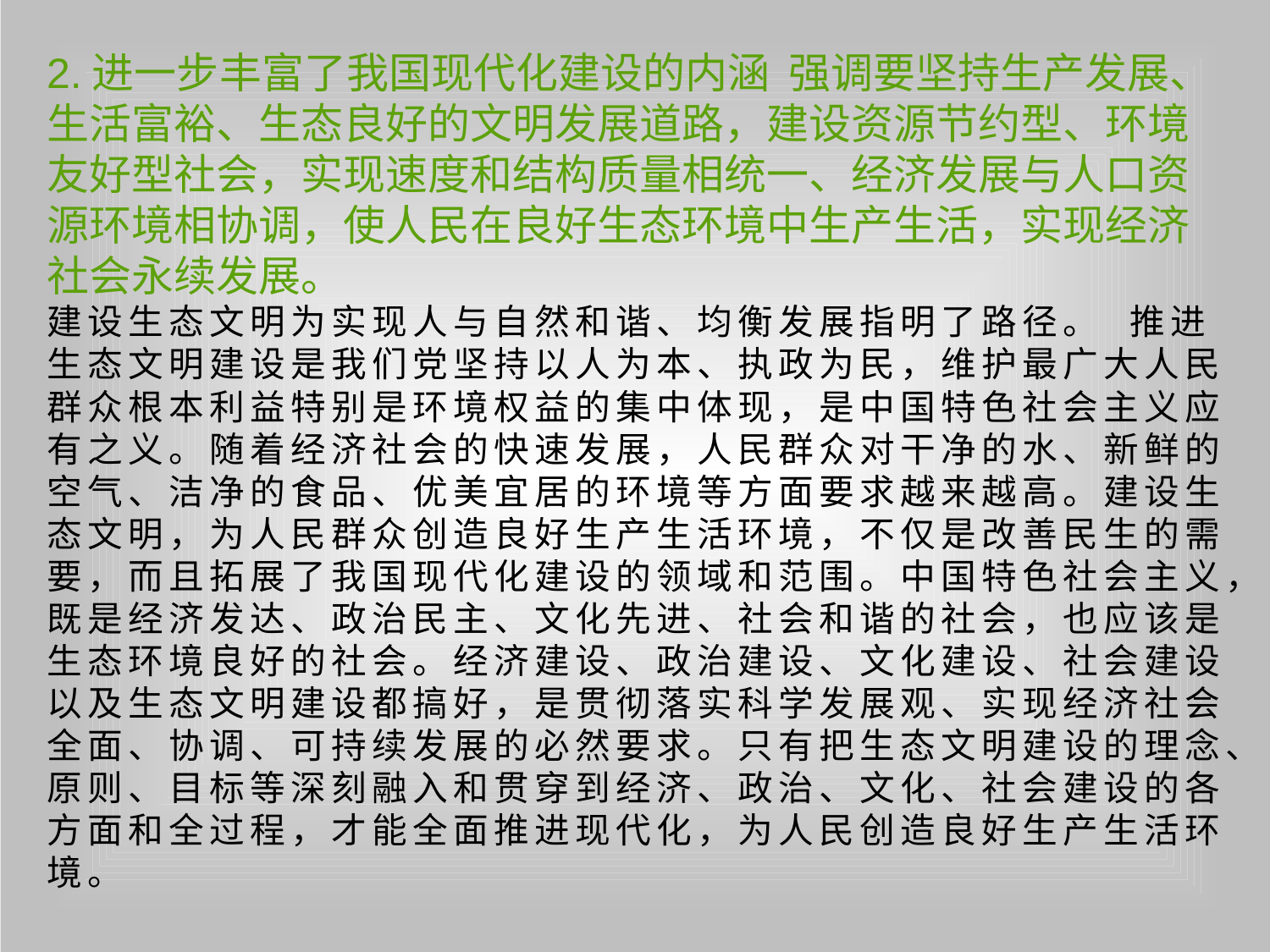

11.4
0
11.4
2.进一步丰富了我国现代化建设的内涵  强调要坚持生产发展、生活富裕、生态良好的文明发展道路，建设资源节约型、环境友好型社会，实现速度和结构质量相统一、经济发展与人口资源环境相协调，使人民在良好生态环境中生产生活，实现经济社会永续发展。
建设生态文明为实现人与自然和谐、均衡发展指明了路径。  推进生态文明建设是我们党坚持以人为本、执政为民，维护最广大人民群众根本利益特别是环境权益的集中体现，是中国特色社会主义应有之义。随着经济社会的快速发展，人民群众对干净的水、新鲜的空气、洁净的食品、优美宜居的环境等方面要求越来越高。建设生态文明，为人民群众创造良好生产生活环境，不仅是改善民生的需要，而且拓展了我国现代化建设的领域和范围。中国特色社会主义，既是经济发达、政治民主、文化先进、社会和谐的社会，也应该是生态环境良好的社会。经济建设、政治建设、文化建设、社会建设以及生态文明建设都搞好，是贯彻落实科学发展观、实现经济社会全面、协调、可持续发展的必然要求。只有把生态文明建设的理念、原则、目标等深刻融入和贯穿到经济、政治、文化、社会建设的各方面和全过程，才能全面推进现代化，为人民创造良好生产生活环境。